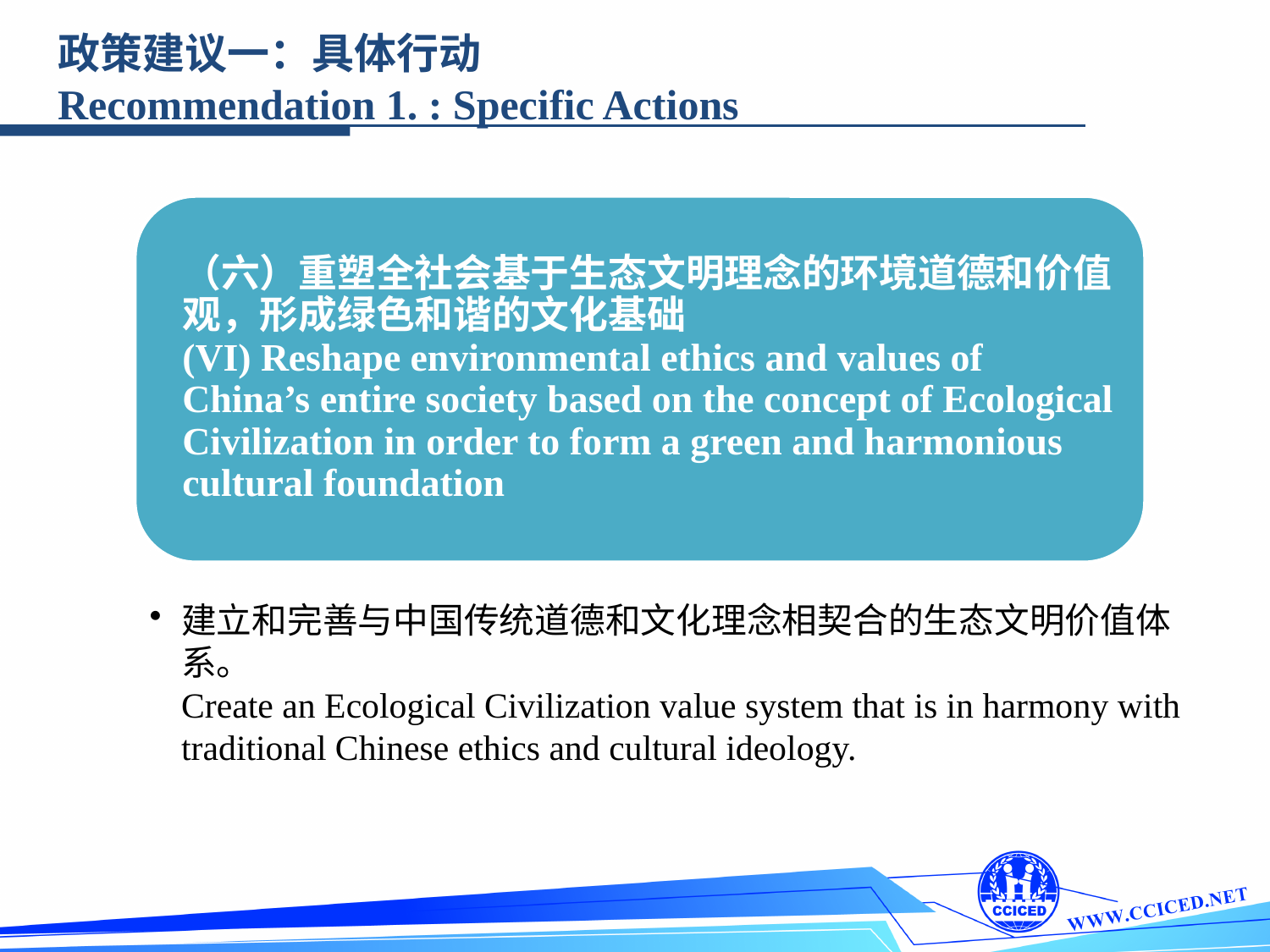

政策建议一：具体行动
Recommendation 1. : Specific Actions
（六）重塑全社会基于生态文明理念的环境道德和价值观，形成绿色和谐的文化基础
(VI) Reshape environmental ethics and values of China’s entire society based on the concept of Ecological Civilization​​ in order to form a green and harmonious cultural foundation
建立和完善与中国传统道德和文化理念相契合的生态文明价值体系。
Create an Ecological Civilization value system that is in harmony with traditional Chinese ethics and cultural ideology.